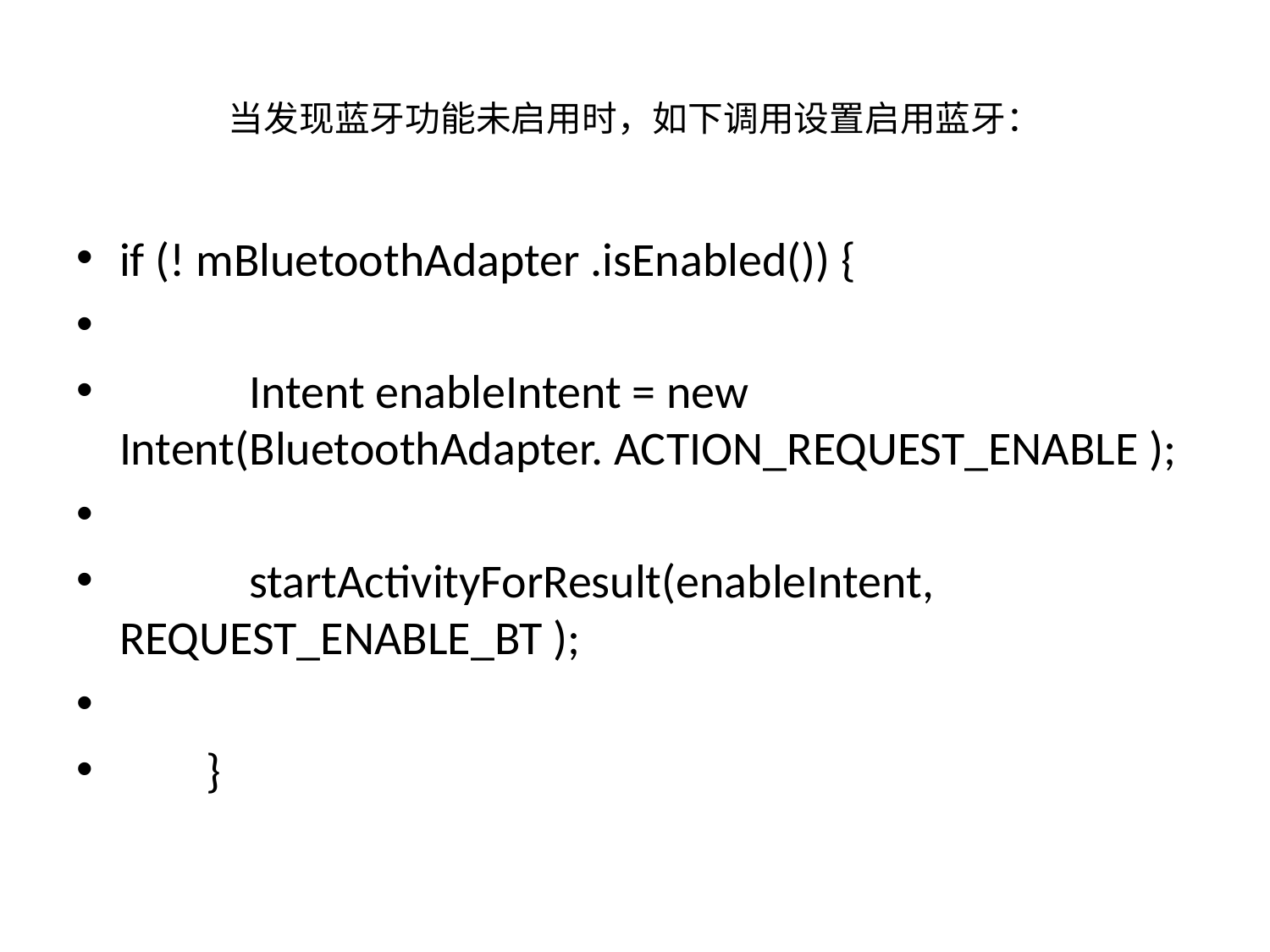

# 当发现蓝牙功能未启用时，如下调用设置启用蓝牙：
if (! mBluetoothAdapter .isEnabled()) {

            Intent enableIntent = new Intent(BluetoothAdapter. ACTION_REQUEST_ENABLE );

            startActivityForResult(enableIntent, REQUEST_ENABLE_BT );

        }